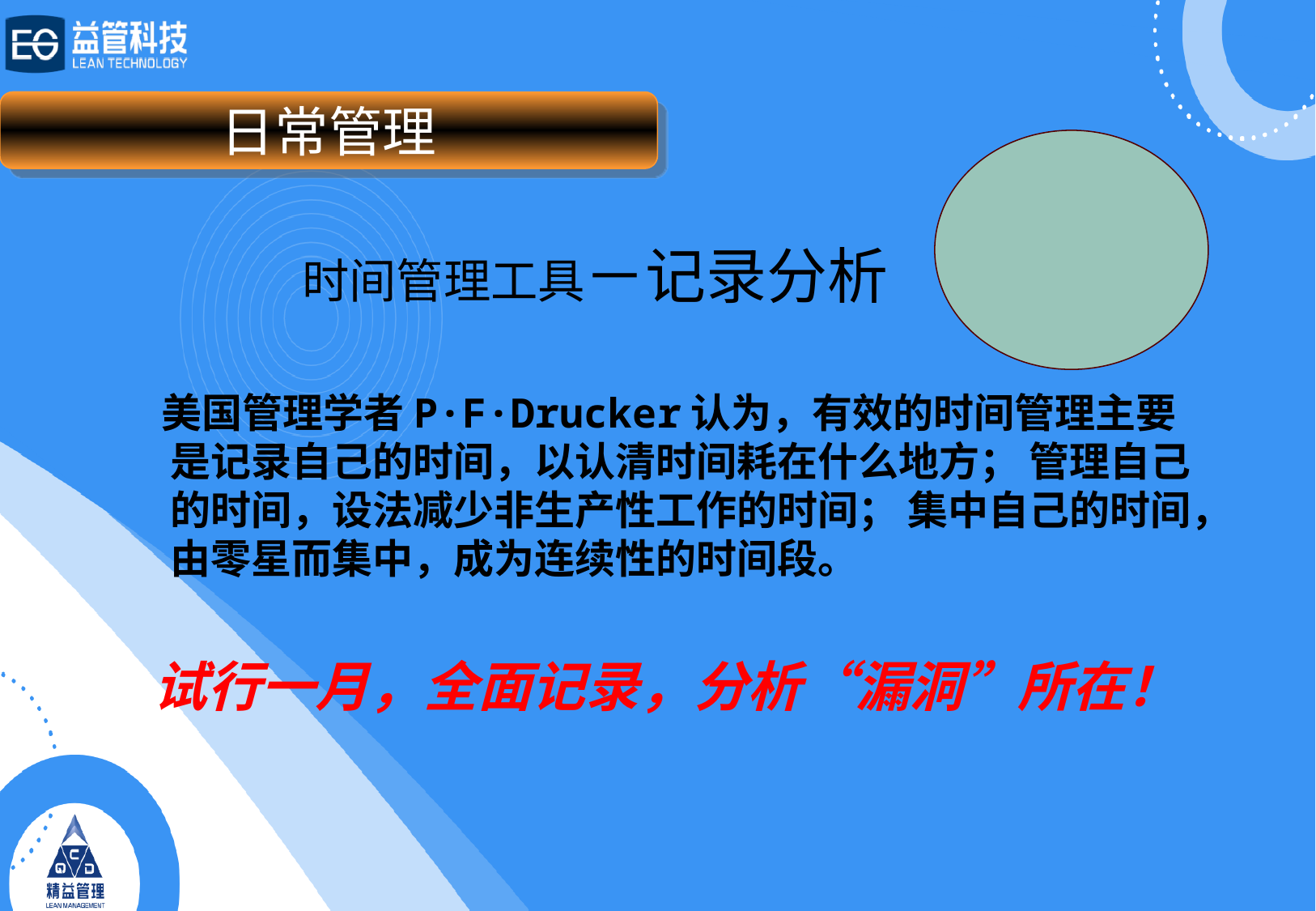

日常管理

时间管理工具－记录分析
   美国管理学者P·F·Drucker认为，有效的时间管理主要是记录自己的时间，以认清时间耗在什么地方； 管理自己的时间，设法减少非生产性工作的时间； 集中自己的时间，由零星而集中，成为连续性的时间段。

试行一月，全面记录，分析“漏洞”所在！